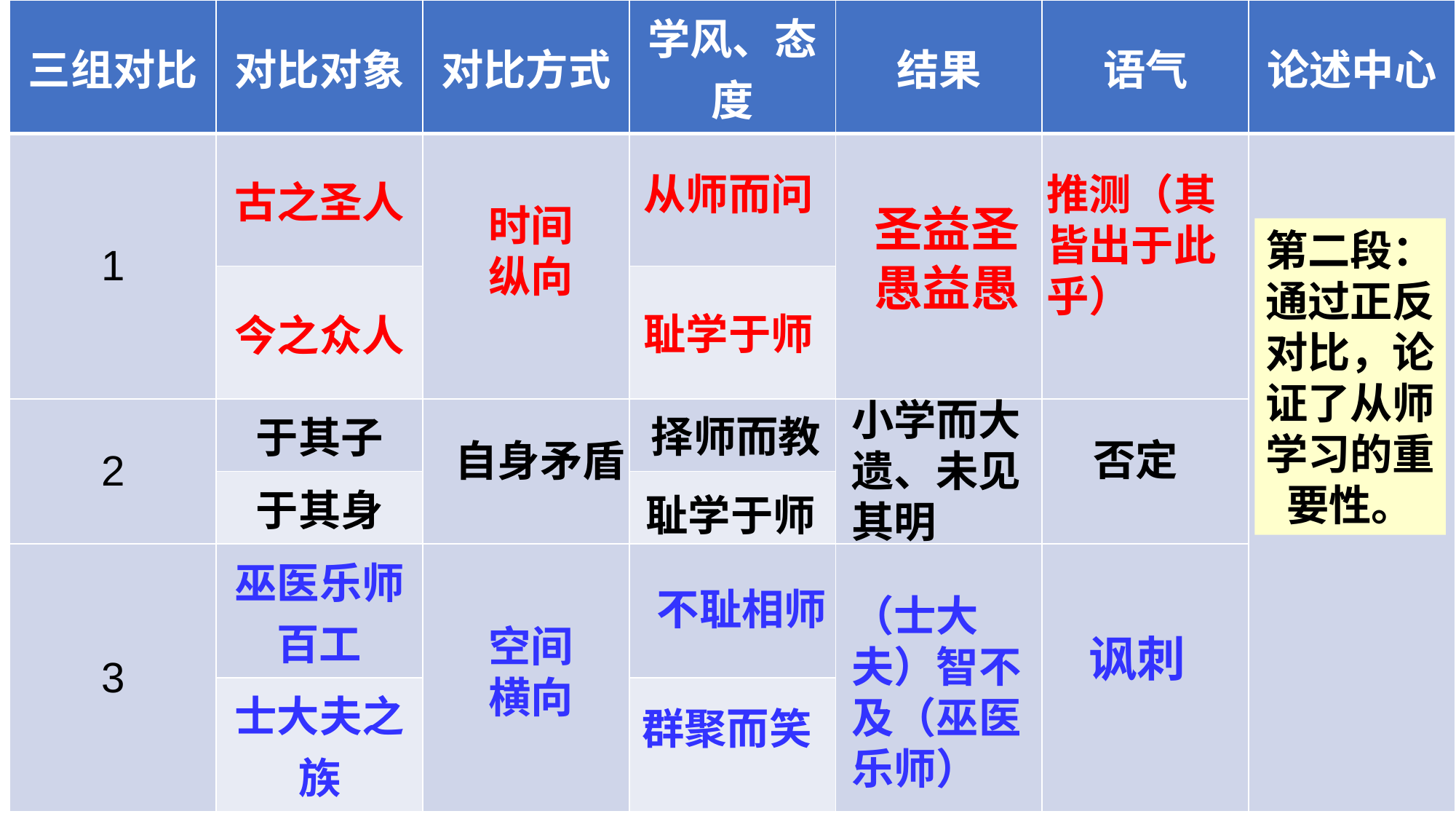

| 三组对比 | 对比对象 | 对比方式 | 学风、态度 | 结果 | 语气 | 论述中心 |
| --- | --- | --- | --- | --- | --- | --- |
| 1 | 古之圣人 |  |  |  |  |  |
|  | 今之众人 |  |  |  |  |  |
| 2 | 于其子 |  |  |  |  |  |
|  | 于其身 |  |  |  |  |  |
| 3 | 巫医乐师百工 |  |  |  |  |  |
|  | 士大夫之族 |  |  |  |  |  |
从师而问
推测（其皆出于此乎）
时间纵向
圣益圣愚益愚
第二段：通过正反对比，论证了从师学习的重要性。
耻学于师
小学而大遗、未见其明
择师而教
否定
自身矛盾
耻学于师
不耻相师
（士大夫）智不及（巫医乐师）
空间横向
讽刺
群聚而笑